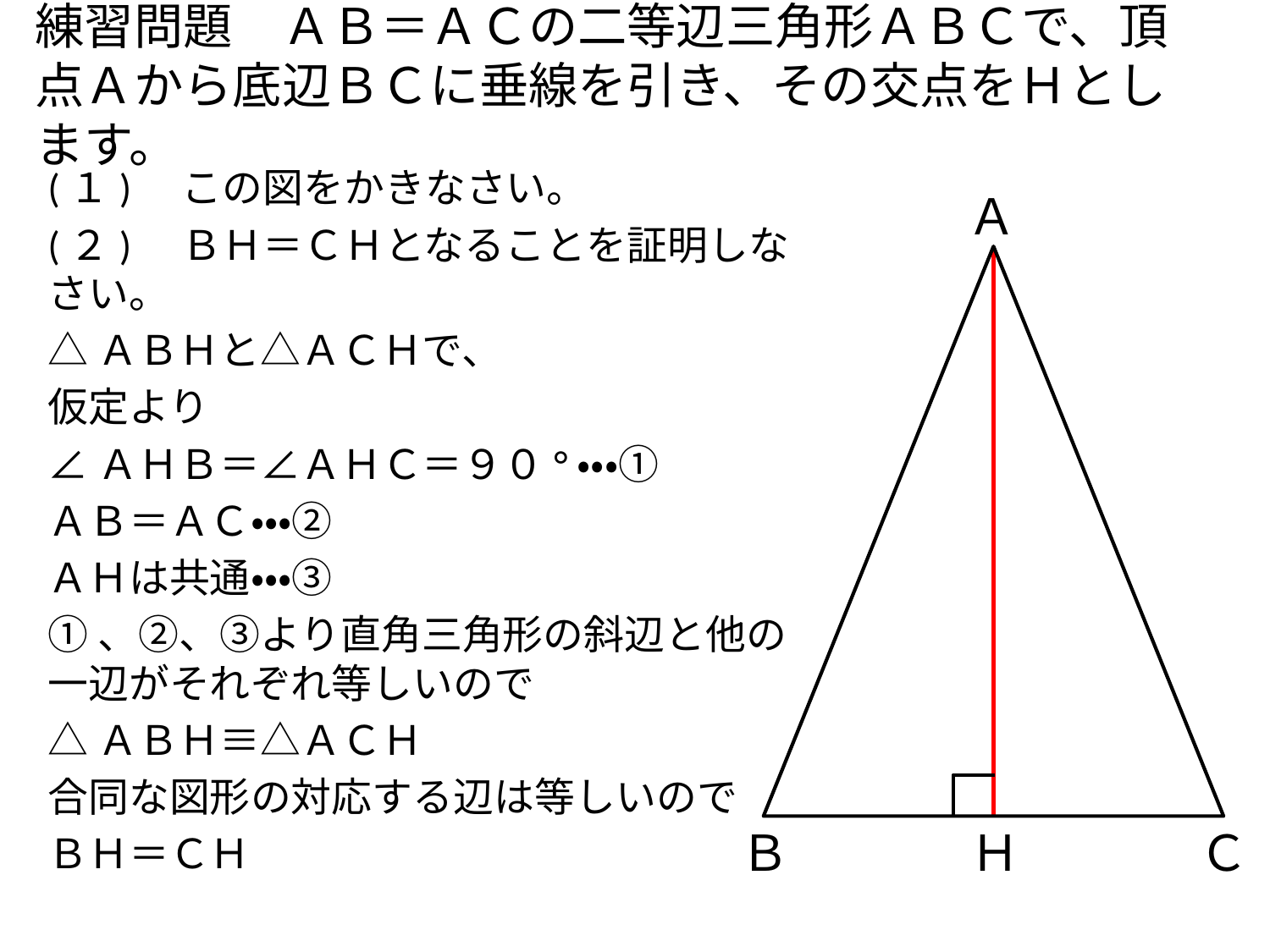

# 練習問題　ＡＢ＝ＡＣの二等辺三角形ＡＢＣで、頂点Ａから底辺ＢＣに垂線を引き、その交点をＨとします。
(１)　この図をかきなさい。
(２)　ＢＨ＝ＣＨとなることを証明しなさい。
△ＡＢＨと△ＡＣＨで、
仮定より
∠ＡＨＢ＝∠ＡＨＣ＝９０°・・・①
ＡＢ＝ＡＣ・・・②
ＡＨは共通・・・③
①、②、③より直角三角形の斜辺と他の一辺がそれぞれ等しいので
△ＡＢＨ≡△ＡＣＨ
合同な図形の対応する辺は等しいので
ＢＨ＝ＣＨ
Ａ

Ｂ
Ｈ
Ｃ